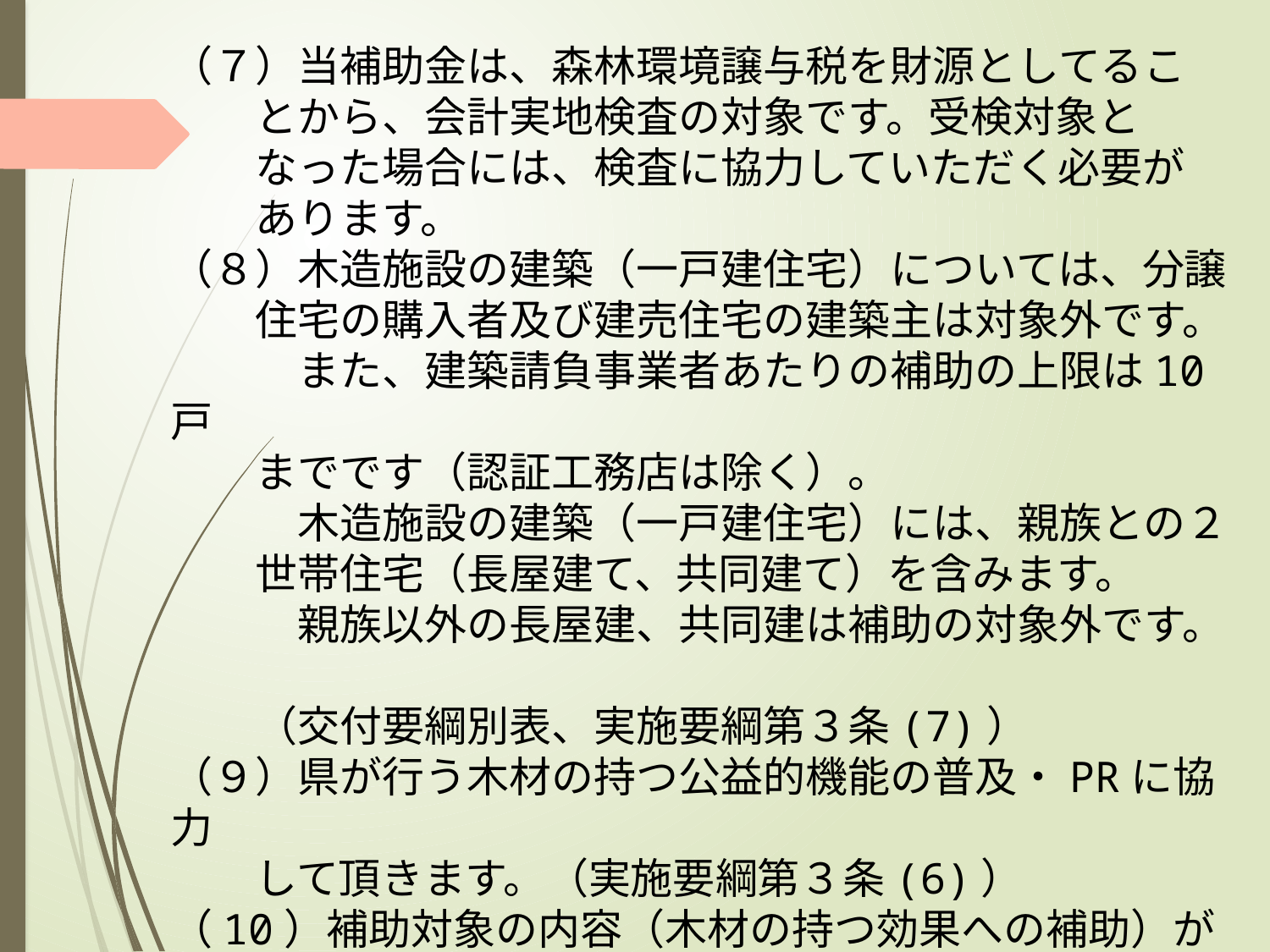

（７）当補助金は、森林環境譲与税を財源としてるこ
　　とから、会計実地検査の対象です。受検対象と
　　なった場合には、検査に協力していただく必要が
　　あります。
（８）木造施設の建築（一戸建住宅）については、分譲
　　住宅の購入者及び建売住宅の建築主は対象外です。
　　　また、建築請負事業者あたりの補助の上限は10戸
　　までです（認証工務店は除く）。
　　　木造施設の建築（一戸建住宅）には、親族との２
　　世帯住宅（長屋建て、共同建て）を含みます。
　　　親族以外の長屋建、共同建は補助の対象外です。
　　（交付要綱別表、実施要綱第３条(7)）
（９）県が行う木材の持つ公益的機能の普及・PRに協力
　　して頂きます。（実施要綱第３条(6)）
（10）補助対象の内容（木材の持つ効果への補助）が他
　　の国庫補助事業の対象となる場合は、補助を行うこ
　　とが出来ません。（実施要綱第３条(4)）